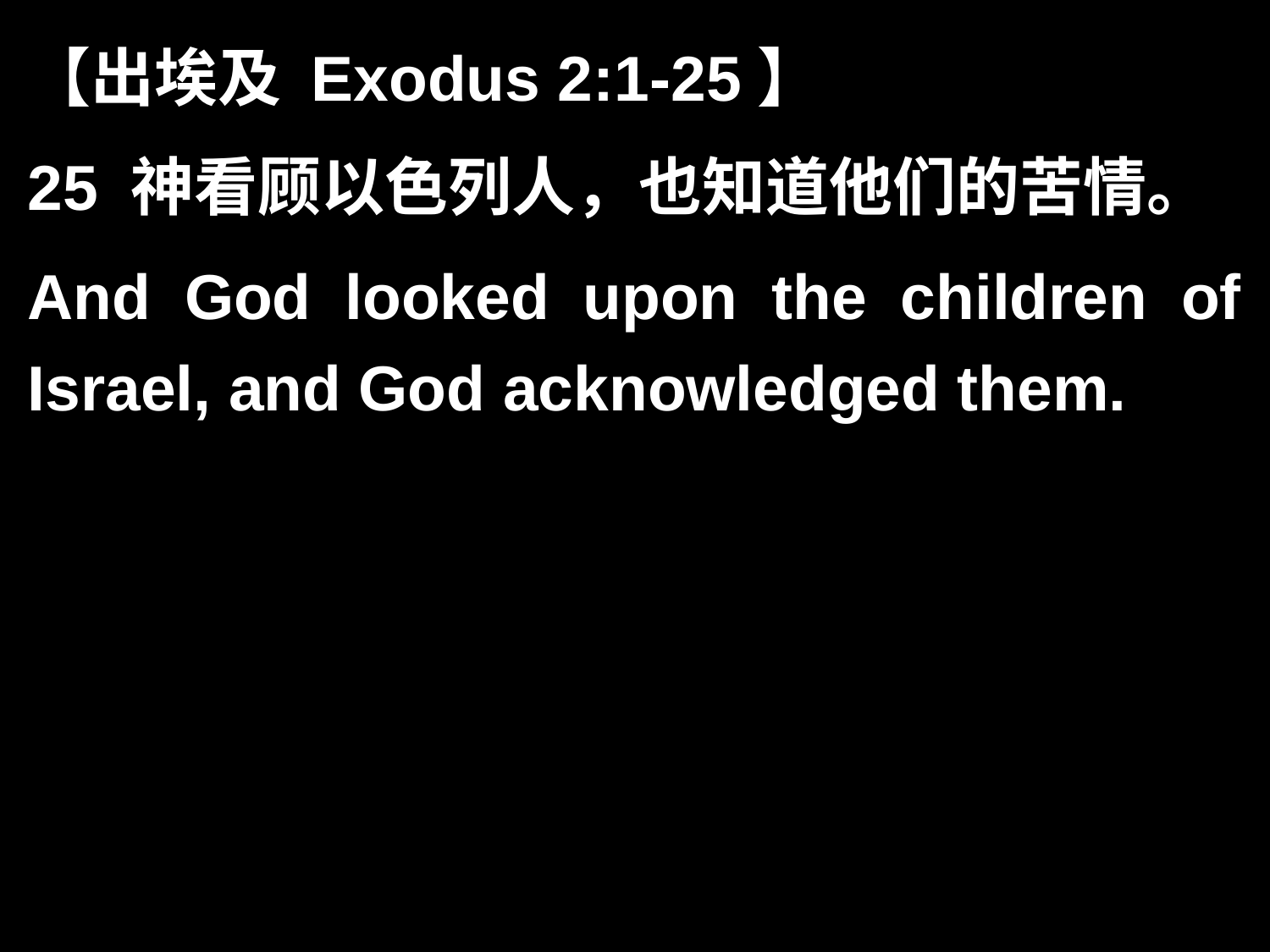

【出埃及 Exodus 2:1-25】
25 神看顾以色列人，也知道他们的苦情。
And God looked upon the children of Israel, and God acknowledged them.